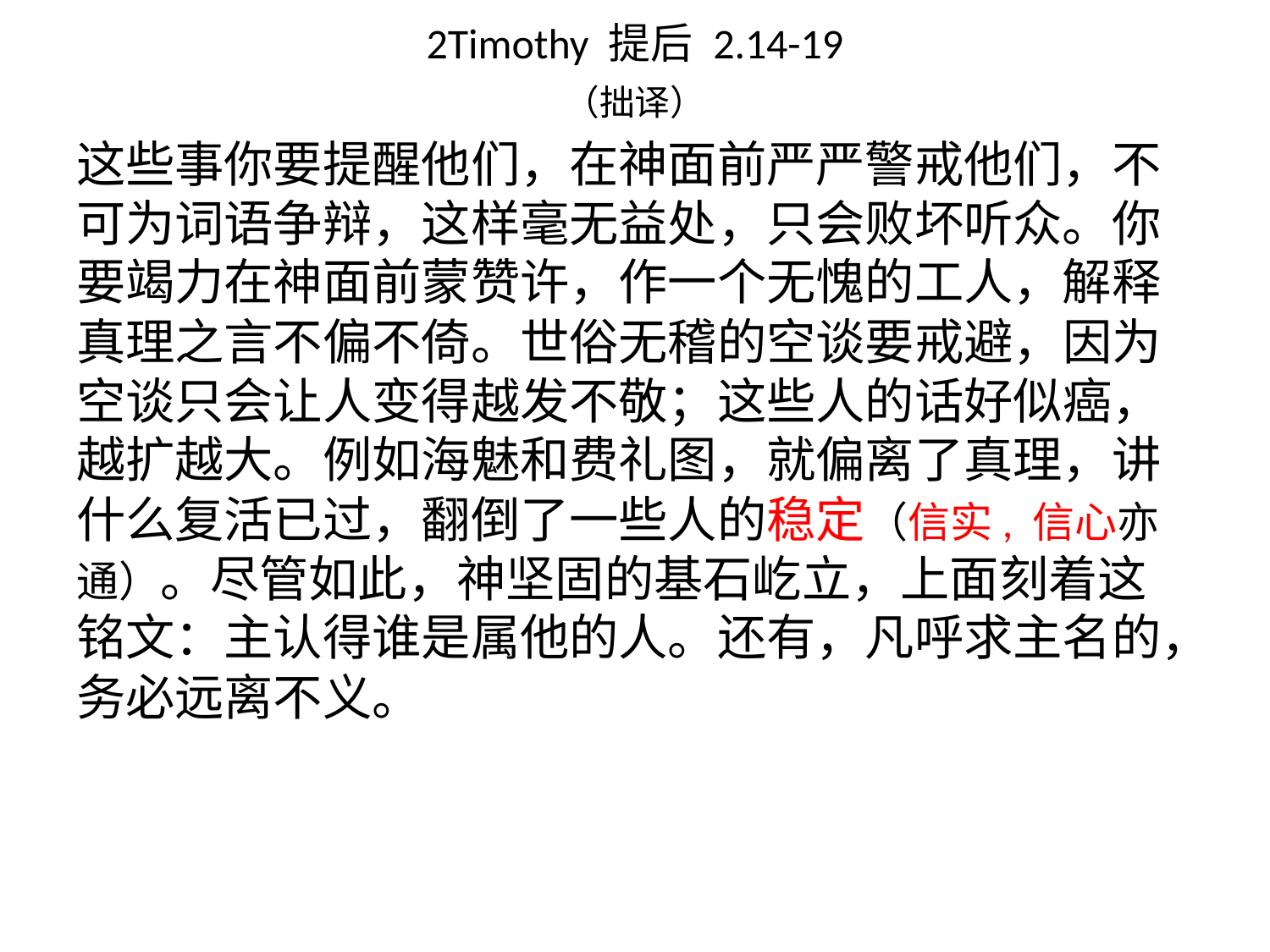

2Timothy 提后 2.14-19
（拙译）
这些事你要提醒他们，在神面前严严警戒他们，不可为词语争辩，这样毫无益处，只会败坏听众。你要竭力在神面前蒙赞许，作一个无愧的工人，解释真理之言不偏不倚。世俗无稽的空谈要戒避，因为空谈只会让人变得越发不敬；这些人的话好似癌，越扩越大。例如海魅和费礼图，就偏离了真理，讲什么复活已过，翻倒了一些人的稳定（信实, 信心亦通）。尽管如此，神坚固的基石屹立，上面刻着这铭文：主认得谁是属他的人。还有，凡呼求主名的，务必远离不义。